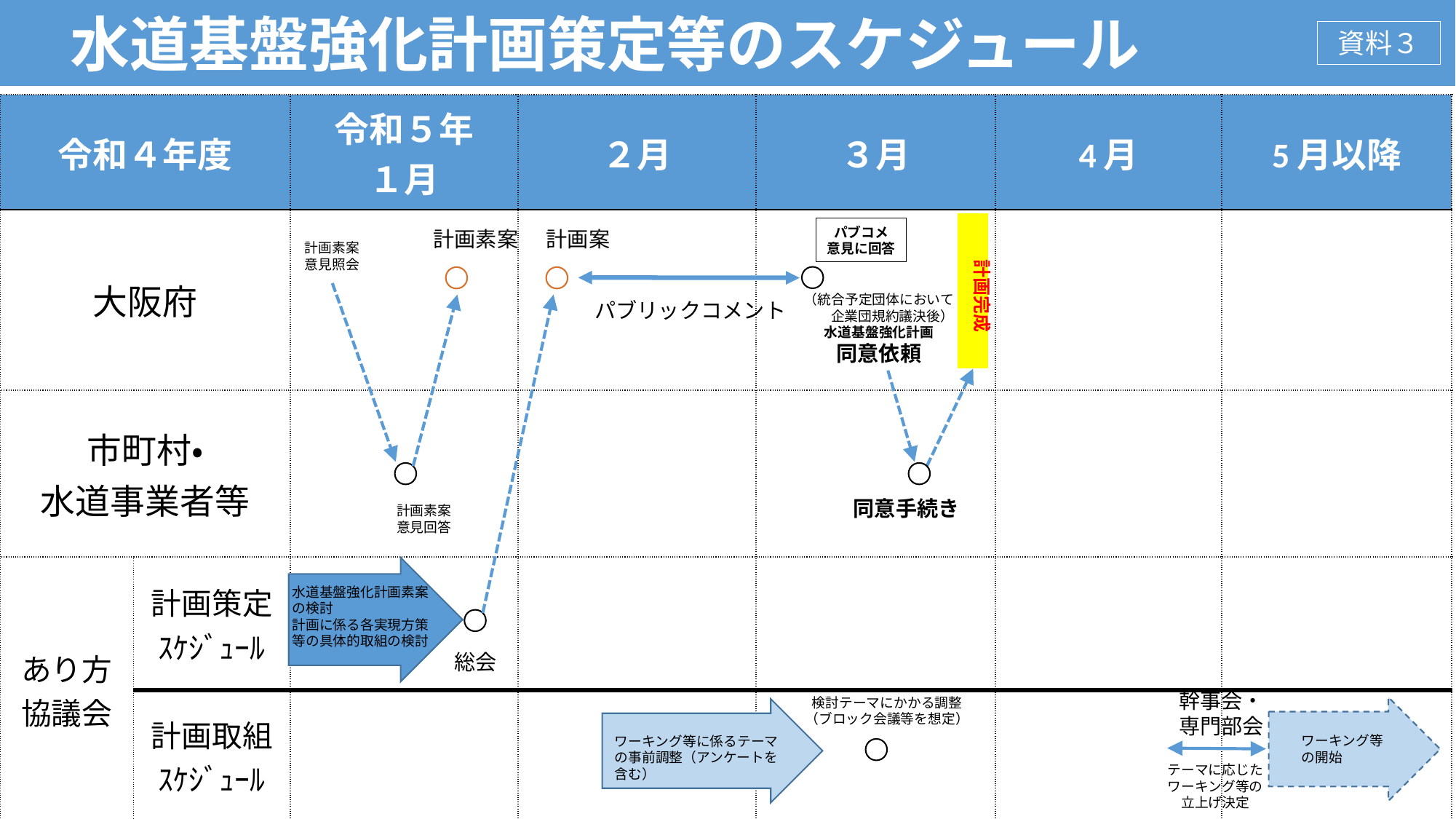

水道基盤強化計画策定等のスケジュール
資料３
| 令和４年度 |  | 令和５年 １月 | ２月 | ３月 | 4月 | 5月以降 |
| --- | --- | --- | --- | --- | --- | --- |
| 大阪府 |  |  |  |  |  |  |
| 市町村・ 水道事業者等 |  |  |  |  |  |  |
| あり方協議会 | 計画策定ｽｹｼﾞｭｰﾙ |  |  |  |  |  |
|  | 計画取組 ｽｹｼﾞｭｰﾙ |  |  |  |  |  |

パブコメ
意見に回答
計画案
計画素案
計画素案
意見照会
計画完成

（統合予定団体において
企業団規約議決後）
水道基盤強化計画
同意依頼
パブリックコメント

同意手続き
計画素案
意見回答

水道基盤強化計画素案の検討
計画に係る各実現方策等の具体的取組の検討

総会
幹事会・専門部会
検討テーマにかかる調整
（ブロック会議等を想定）

ワーキング等に係るテーマの事前調整（アンケートを含む）
ワーキング等の開始

テーマに応じたワーキング等の立上げ決定